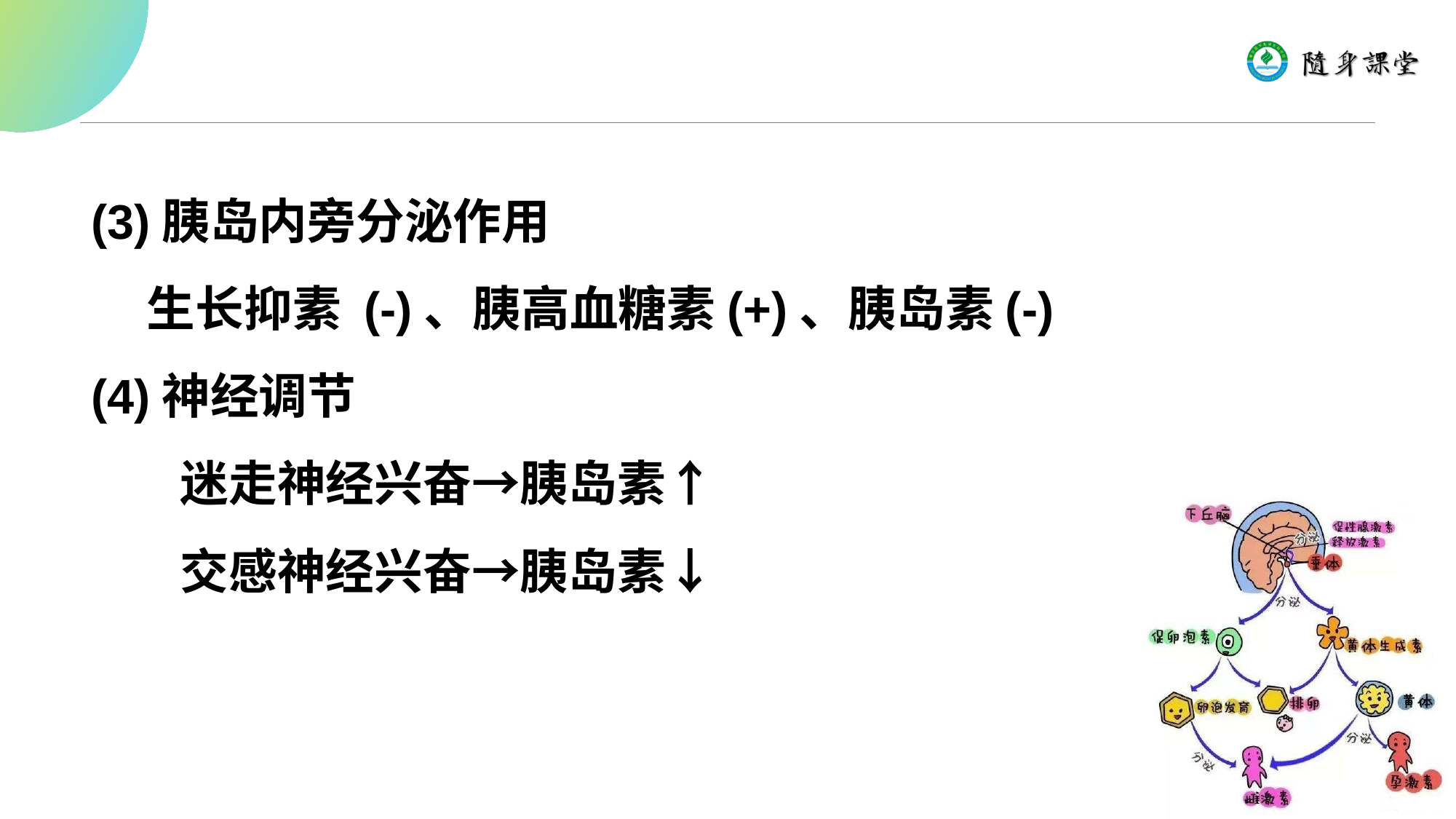

(3)胰岛内旁分泌作用
    生长抑素 (-)、胰高血糖素(+)、胰岛素(-)
(4)神经调节
       迷走神经兴奋→胰岛素↑
       交感神经兴奋→胰岛素↓